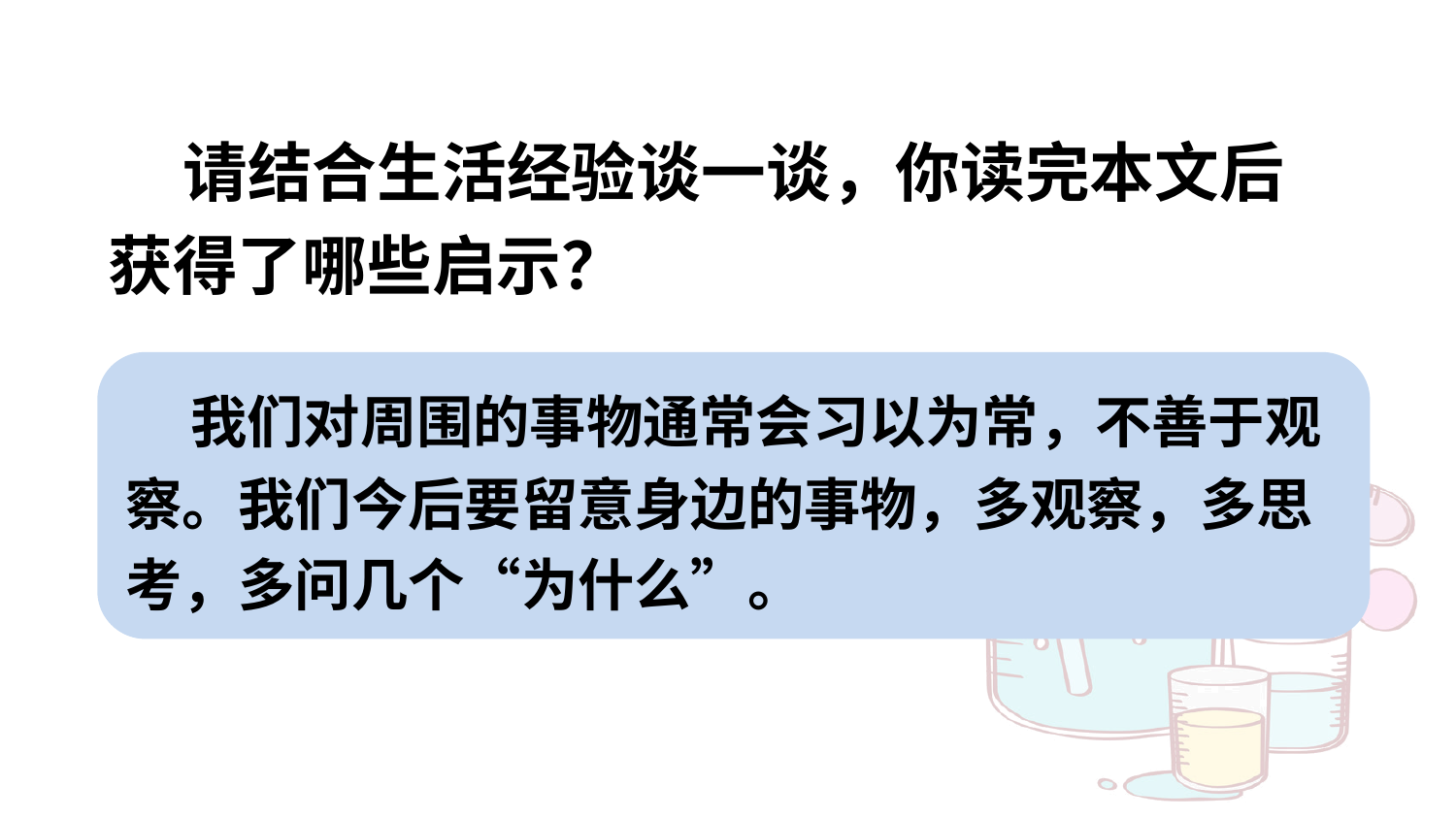

请结合生活经验谈一谈，你读完本文后
获得了哪些启示？
    我们对周围的事物通常会习以为常，不善于观察。我们今后要留意身边的事物，多观察，多思考，多问几个“为什么”。